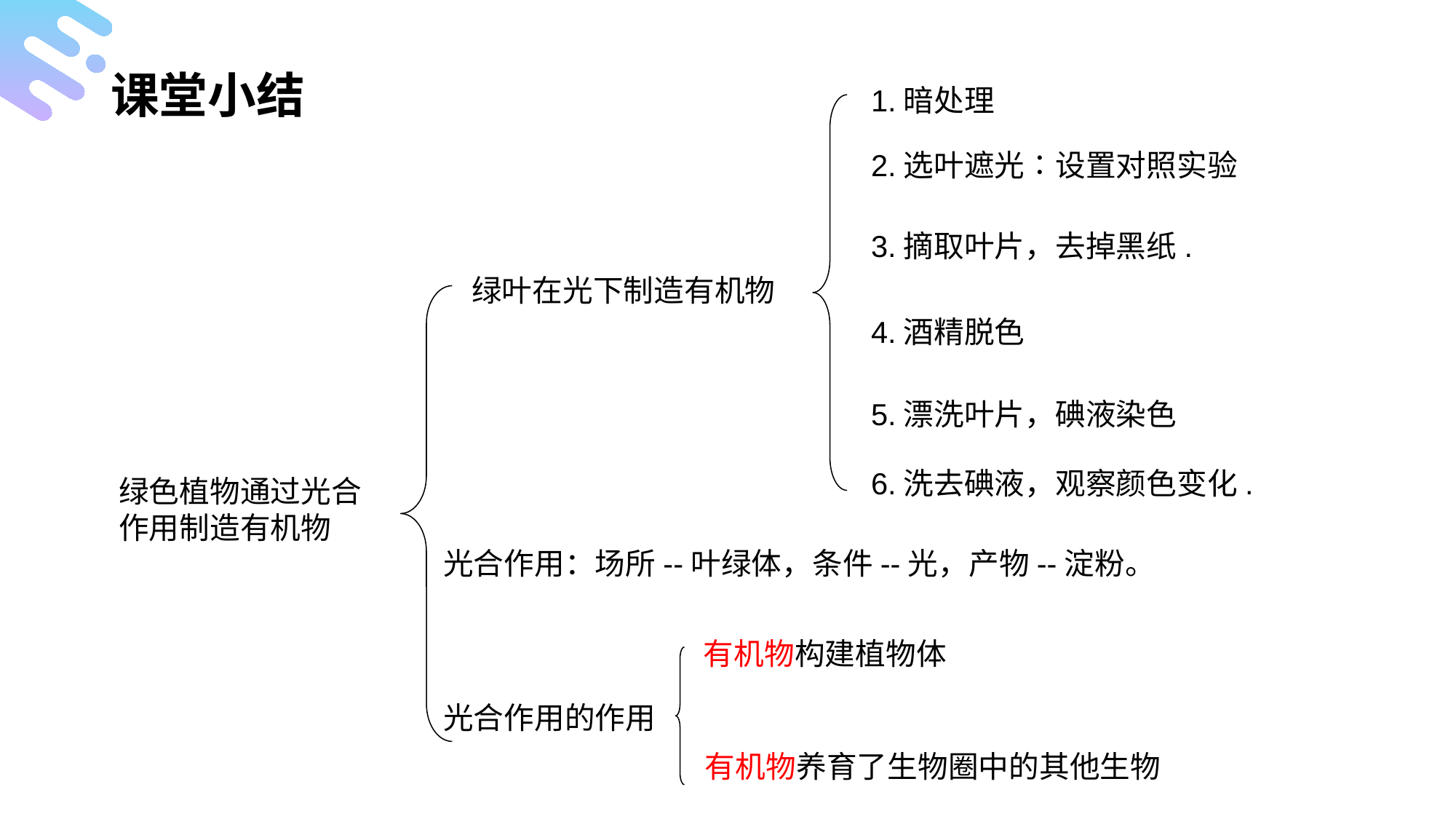

课堂小结
1.暗处理

2.选叶遮光∶设置对照实验
3.摘取叶片，去掉黑纸.
绿叶在光下制造有机物

4.酒精脱色
5.漂洗叶片，碘液染色
6.洗去碘液，观察颜色变化.
绿色植物通过光合作用制造有机物

光合作用：场所--叶绿体，条件--光，产物--淀粉。
有机物构建植物体

光合作用的作用
有机物养育了生物圈中的其他生物